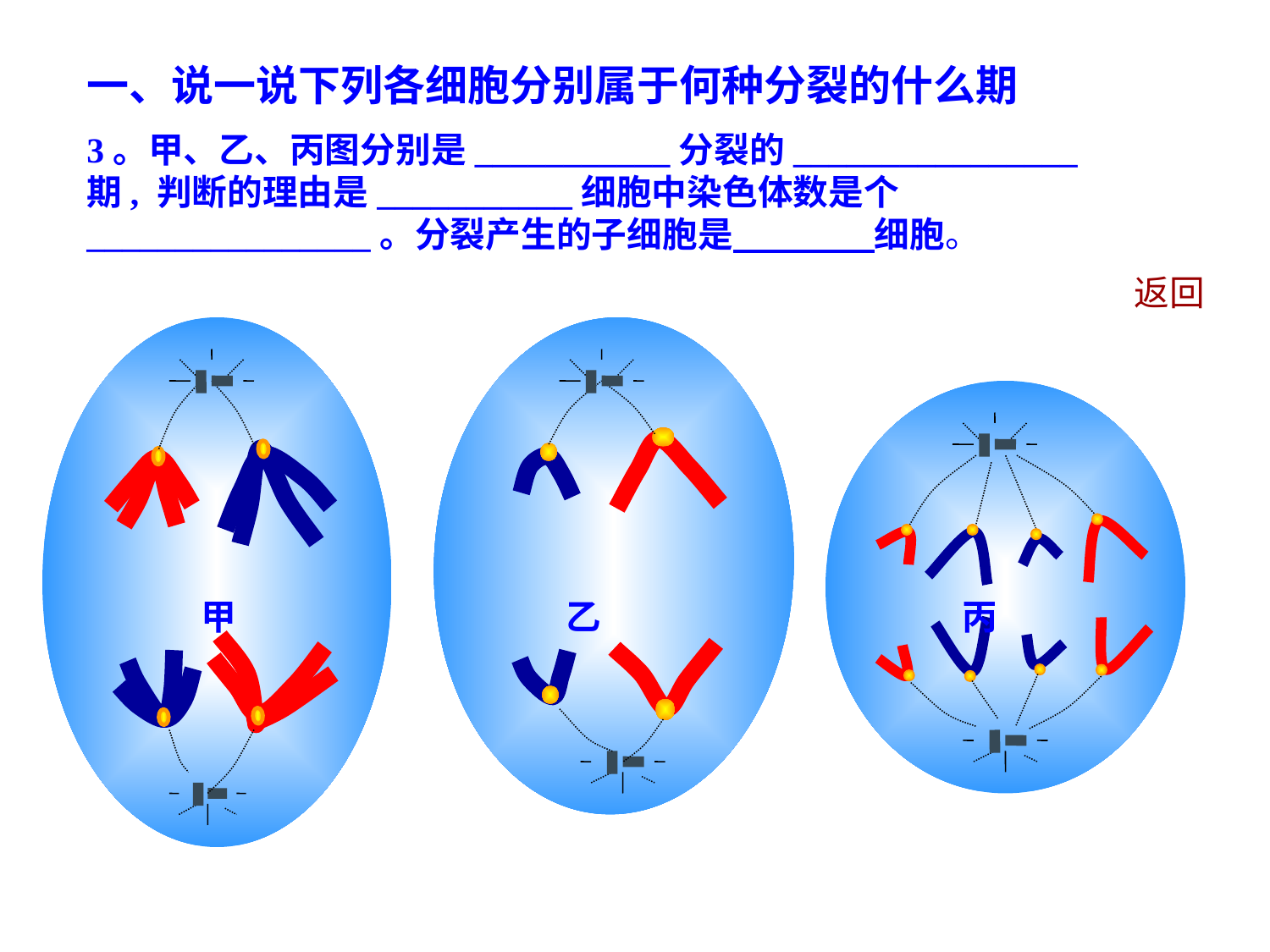

一、说一说下列各细胞分别属于何种分裂的什么期
3。甲、乙、丙图分别是___________分裂的________________期, 判断的理由是___________细胞中染色体数是个________________。分裂产生的子细胞是                  细胞。

返回

    甲                                         乙                                             丙